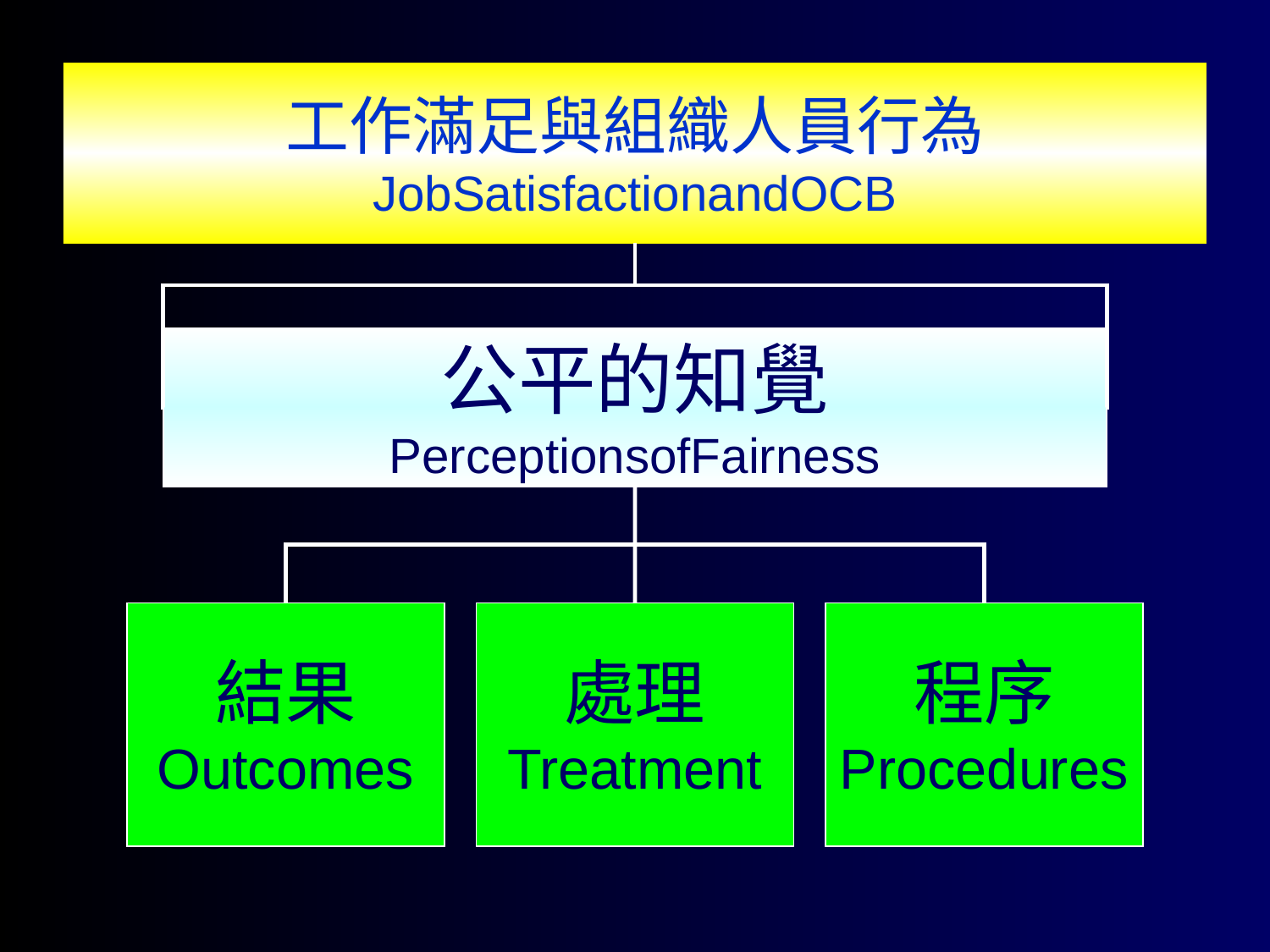

工作滿足與組織人員行為
JobSatisfactionandOCB
工作滿足與組織人員行為
公平的知覺
PerceptionsofFairness
結果
Outcomes
處理
Treatment
程序
Procedures